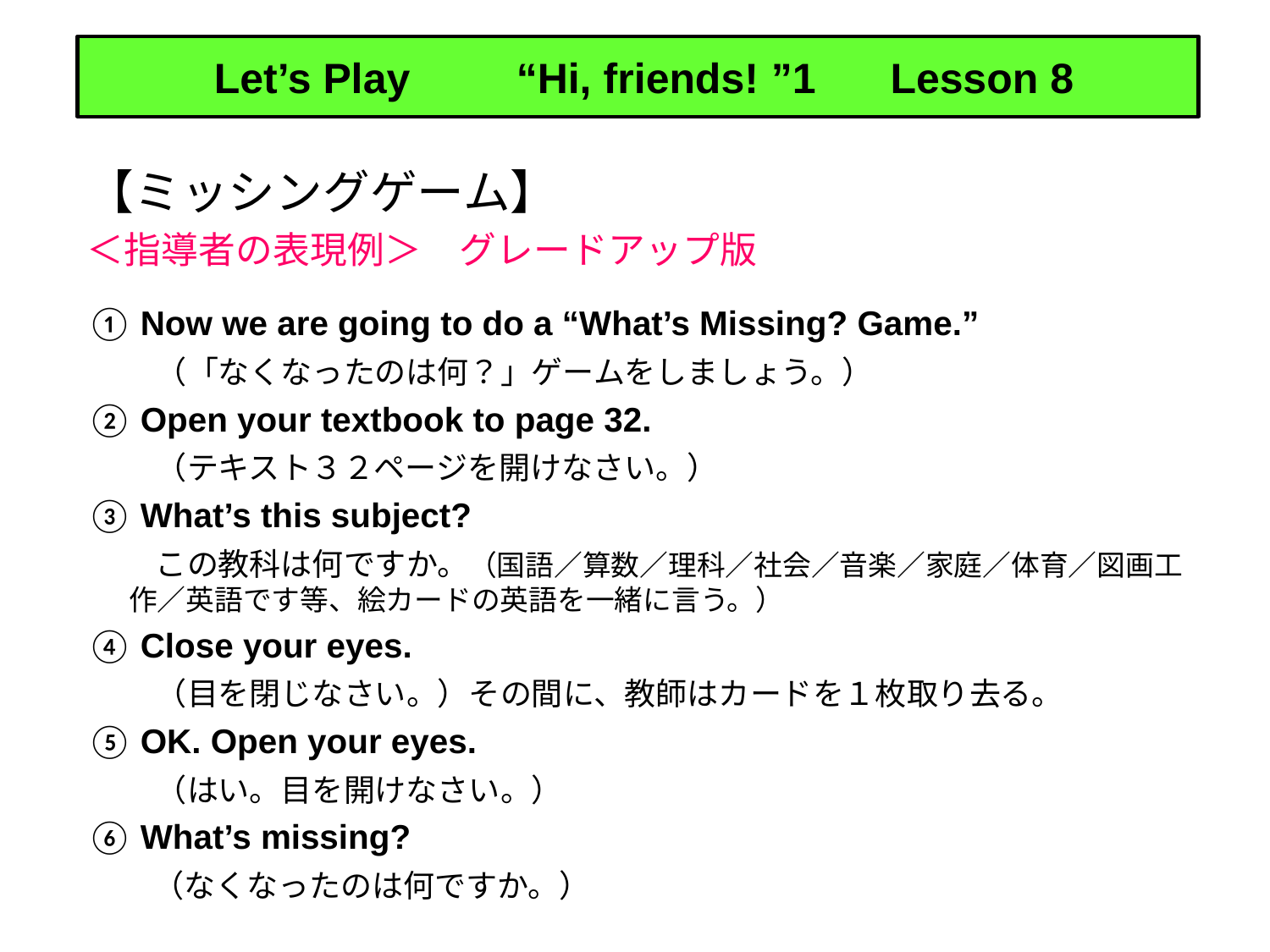

Let’s Play         “Hi, friends! ”1 　Lesson 8
【ミッシングゲーム】
＜指導者の表現例＞　グレードアップ版

① Now we are going to do a “What’s Missing? Game.”
　　（「なくなったのは何？」ゲームをしましょう。）
② Open your textbook to page 32.
　　（テキスト３２ページを開けなさい。）
③ What’s this subject?
　　この教科は何ですか。（国語／算数／理科／社会／音楽／家庭／体育／図画工作／英語です等、絵カードの英語を一緒に言う。）
④ Close your eyes.
　　（目を閉じなさい。）その間に、教師はカードを１枚取り去る。
⑤ OK. Open your eyes.
　　（はい。目を開けなさい。）
⑥ What’s missing?
　　（なくなったのは何ですか。）